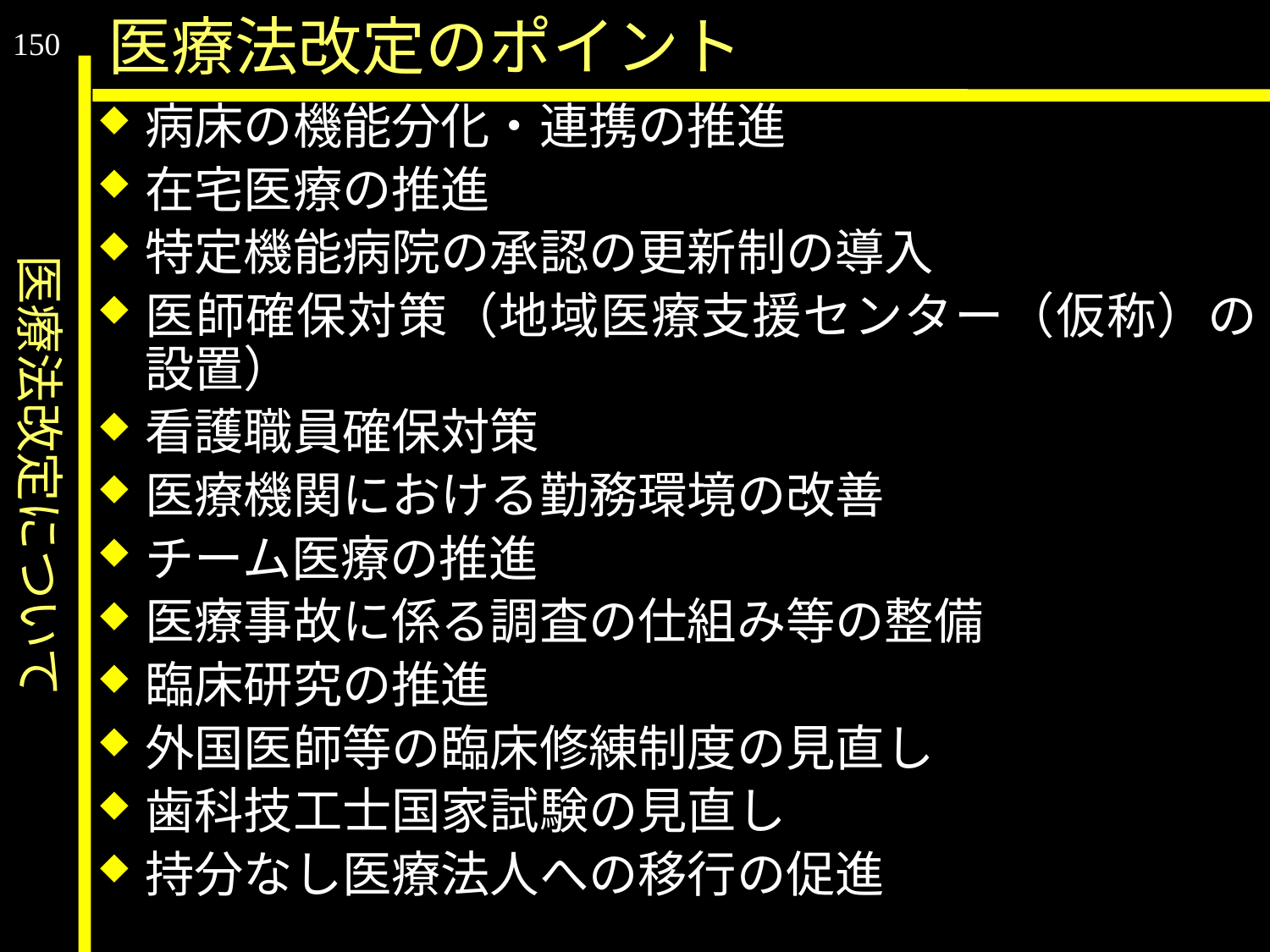

医療法改定について
医療法改定のポイント
150

病床の機能分化・連携の推進
在宅医療の推進
特定機能病院の承認の更新制の導入
医師確保対策（地域医療支援センター（仮称）の設置）
看護職員確保対策
医療機関における勤務環境の改善
チーム医療の推進
医療事故に係る調査の仕組み等の整備
臨床研究の推進
外国医師等の臨床修練制度の見直し
歯科技工士国家試験の見直し
持分なし医療法人への移行の促進